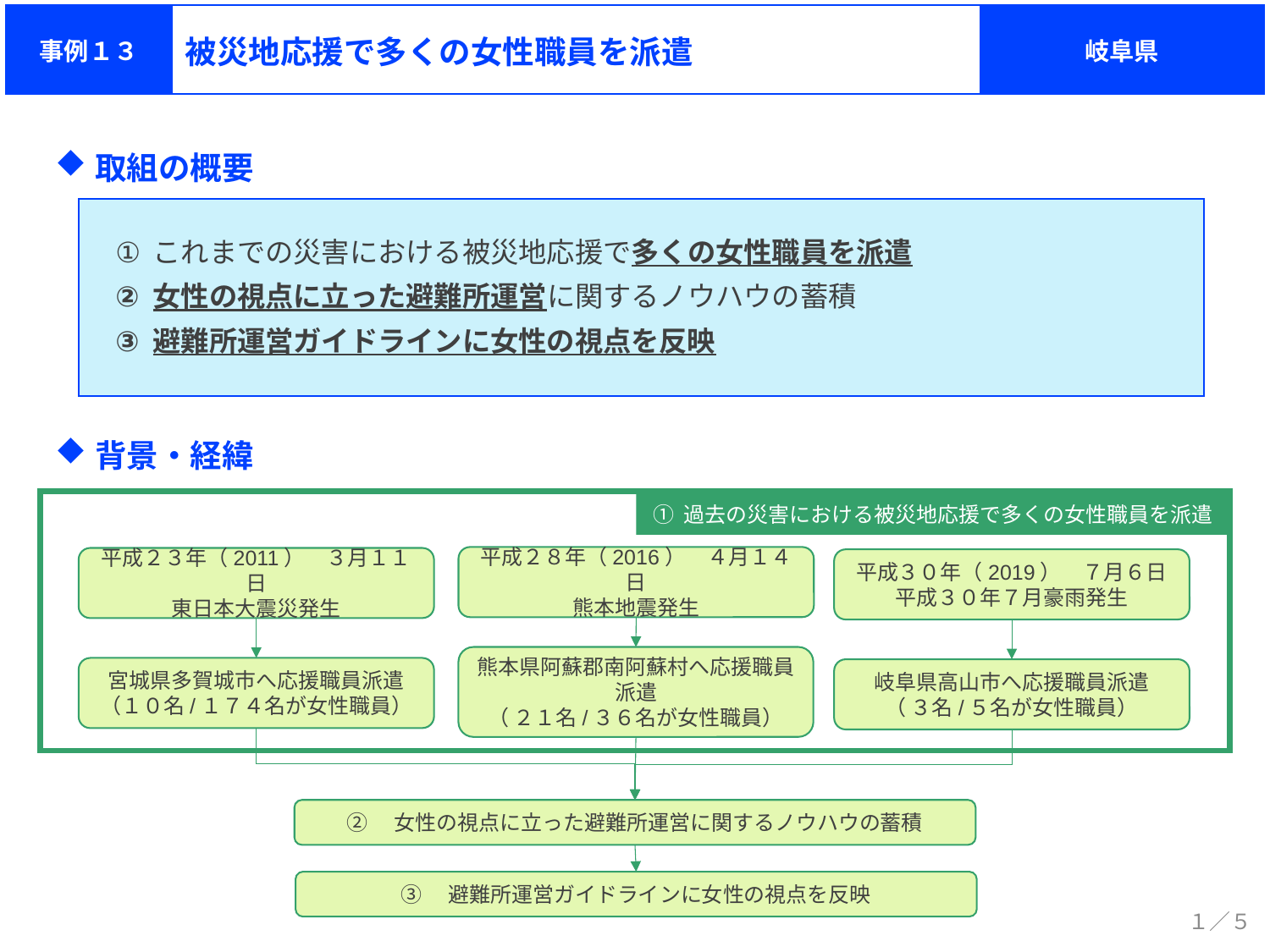

| 事例１３ | 被災地応援で多くの女性職員を派遣 | 岐阜県 |
| --- | --- | --- |
取組の概要
これまでの災害における被災地応援で多くの女性職員を派遣
女性の視点に立った避難所運営に関するノウハウの蓄積
避難所運営ガイドラインに女性の視点を反映

背景・経緯

① 過去の災害における被災地応援で多くの女性職員を派遣
平成２８年（2016）　４月１４日
熊本地震発生
平成２３年（2011）　３月１１日
東日本大震災発生
平成３０年（2019）　７月６日
平成３０年７月豪雨発生
熊本県阿蘇郡南阿蘇村へ応援職員派遣
（ ２１名/３６名が女性職員）
宮城県多賀城市へ応援職員派遣
（１０名/１７４名が女性職員）
岐阜県高山市へ応援職員派遣
（ ３名/５名が女性職員）
②　女性の視点に立った避難所運営に関するノウハウの蓄積
③　避難所運営ガイドラインに女性の視点を反映
１／５